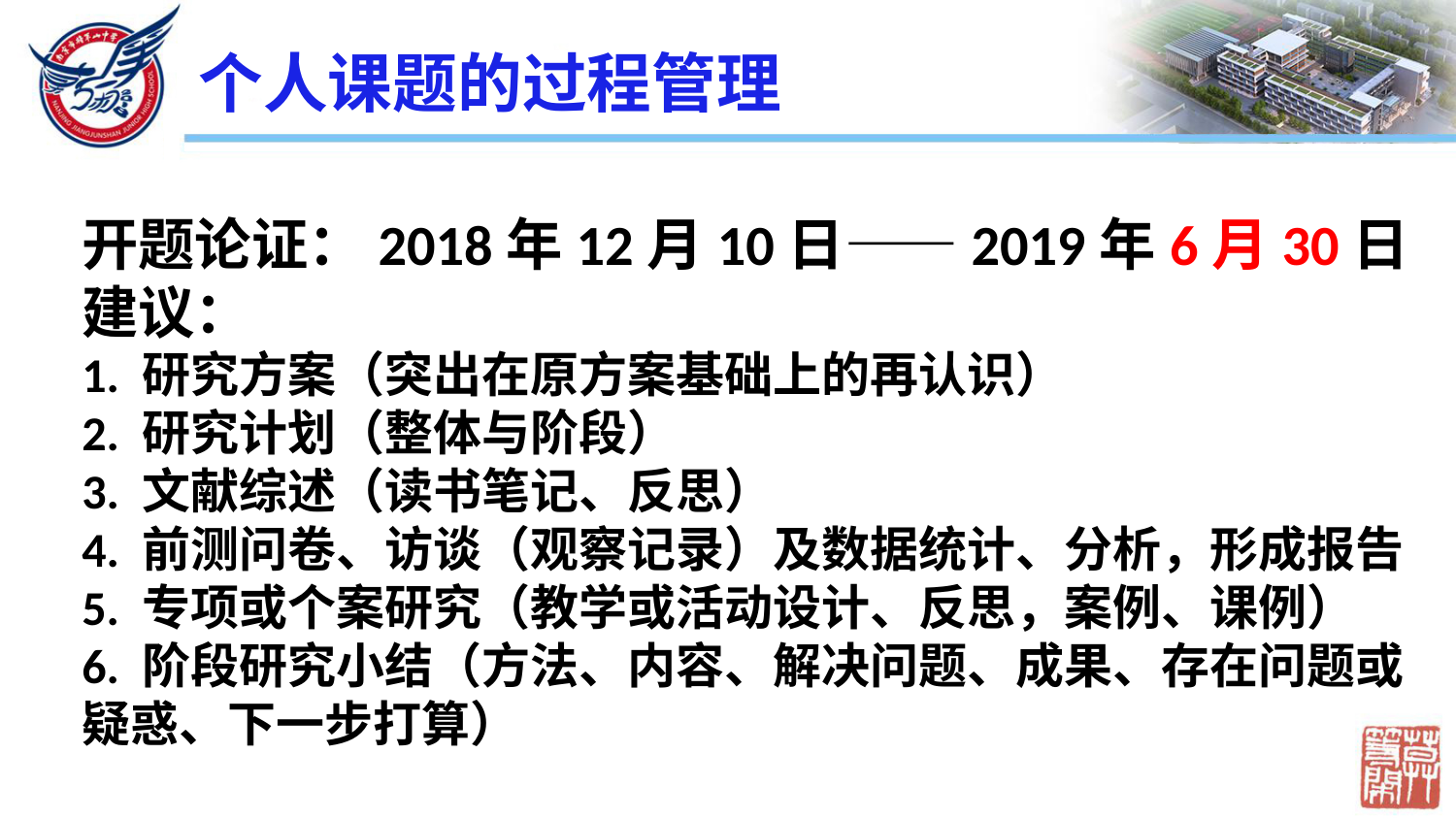

个人课题的过程管理
开题论证：2018年12月10日——2019年6月30日
建议：
1. 研究方案（突出在原方案基础上的再认识）
2. 研究计划（整体与阶段）
3. 文献综述（读书笔记、反思）
4. 前测问卷、访谈（观察记录）及数据统计、分析，形成报告
5. 专项或个案研究（教学或活动设计、反思，案例、课例）
6. 阶段研究小结（方法、内容、解决问题、成果、存在问题或疑惑、下一步打算）